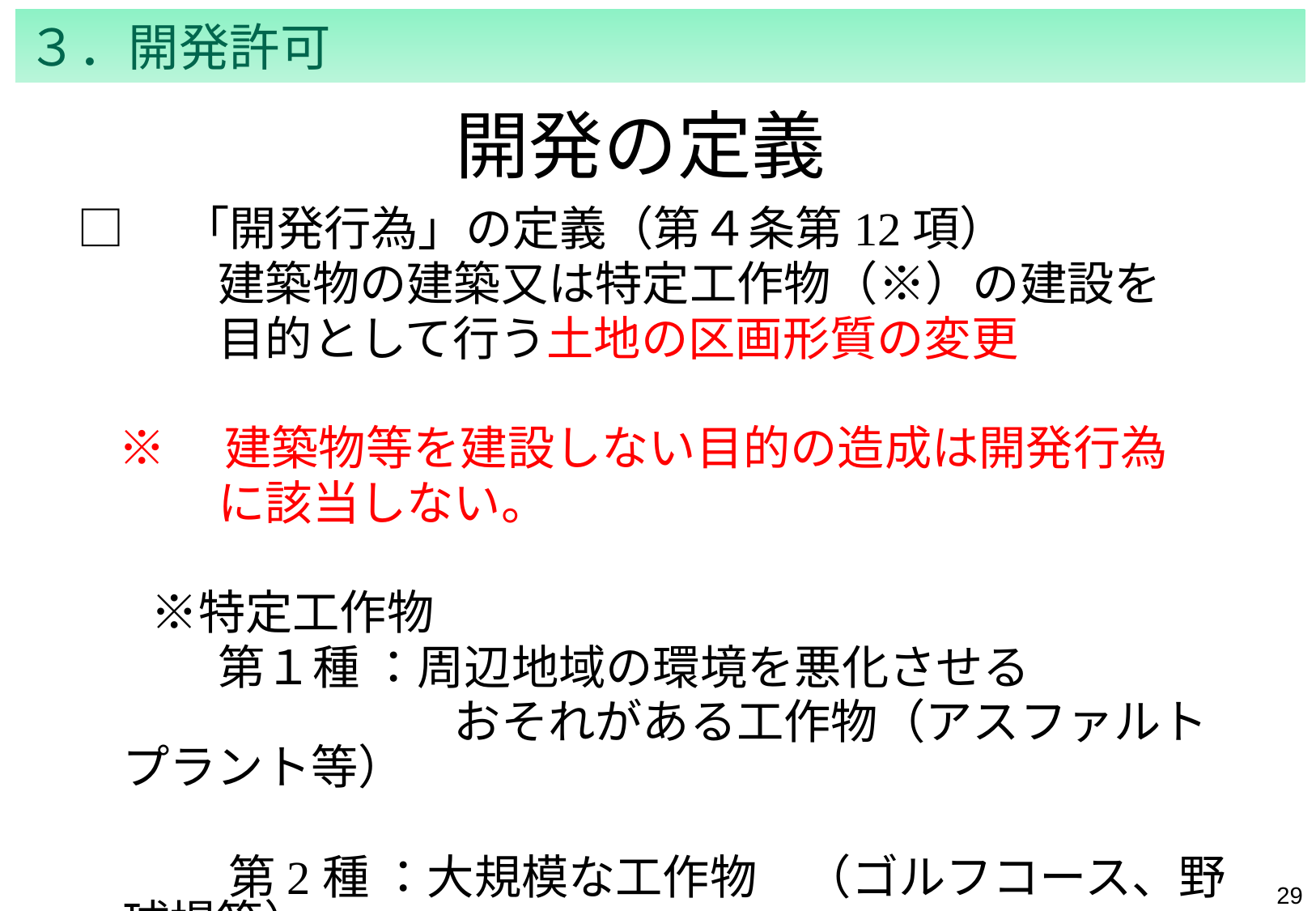

３．開発許可
# 開発の定義
□　「開発行為」の定義（第４条第12項）
　　　建築物の建築又は特定工作物（※）の建設を
　　　目的として行う土地の区画形質の変更

    ※　建築物等を建設しない目的の造成は開発行為
　　　に該当しない。

　　※特定工作物
　　　第１種 ：周辺地域の環境を悪化させる
　　　　　　　　おそれがある工作物（アスファルトプラント等）

　　　 第2種 ：大規模な工作物　（ゴルフコース、野球場等）

29